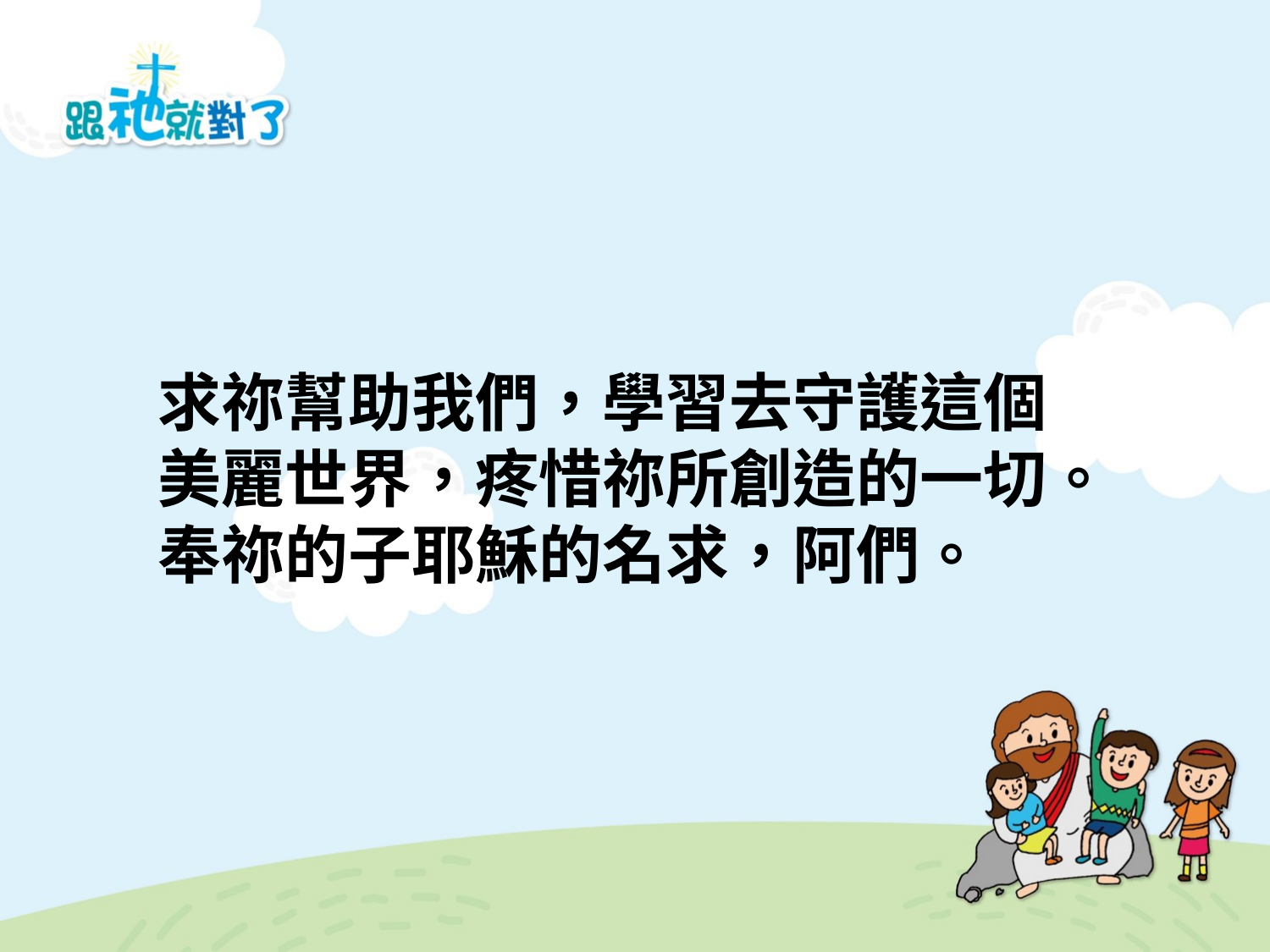

求祢幫助我們，學習去守護這個美麗世界，疼惜祢所創造的一切。奉祢的子耶穌的名求，阿們。